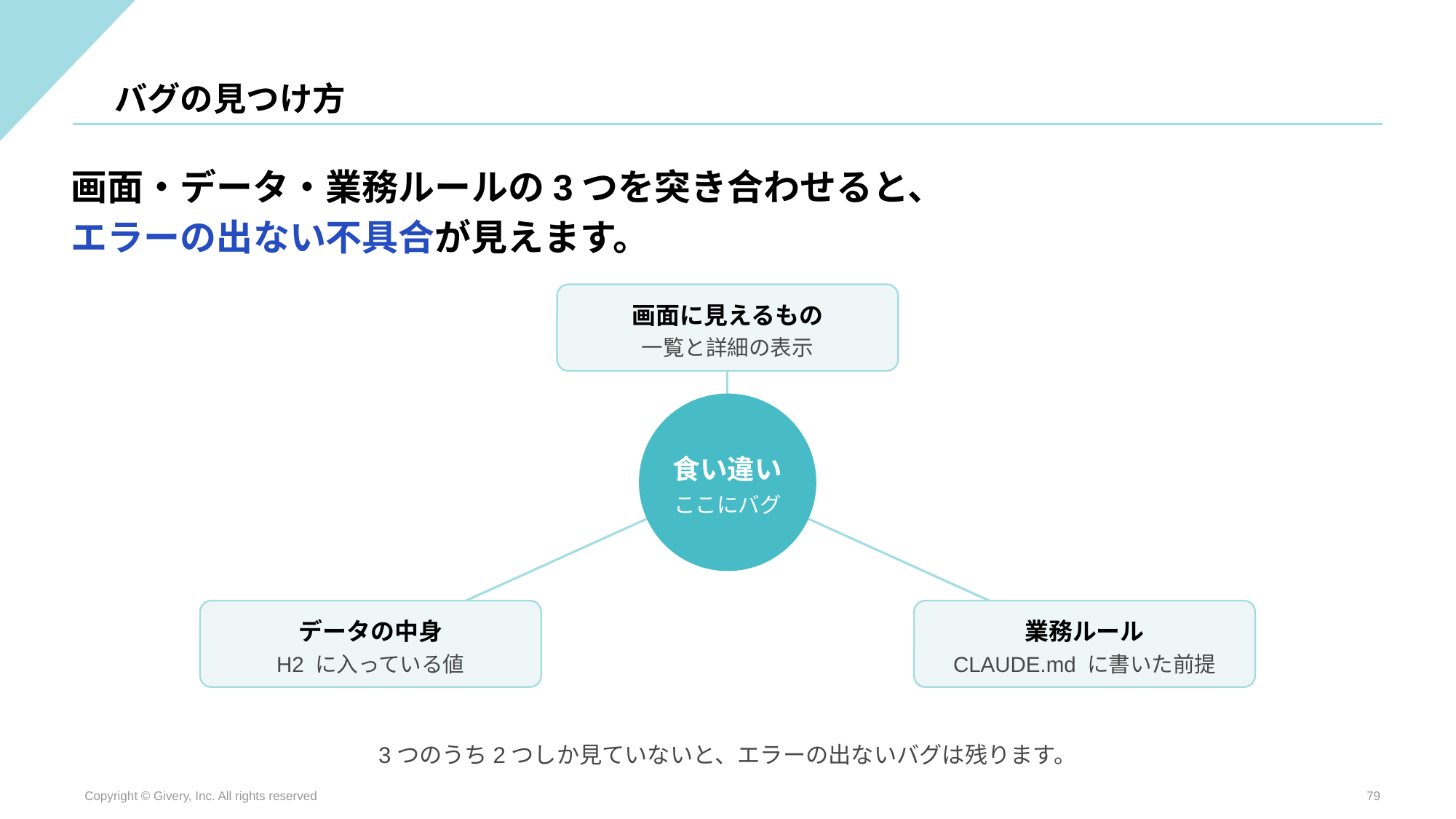

バグの見つけ方

画面・データ・業務ルールの3つを突き合わせると、
エラーの出ない不具合が見えます。

画面に見えるもの

一覧と詳細の表示

食い違い

ここにバグ

データの中身
業務ルール
H2 に入っている値
CLAUDE.md に書いた前提
3つのうち2つしか見ていないと、エラーの出ないバグは残ります。
Copyright © Givery, Inc. All rights reserved
79